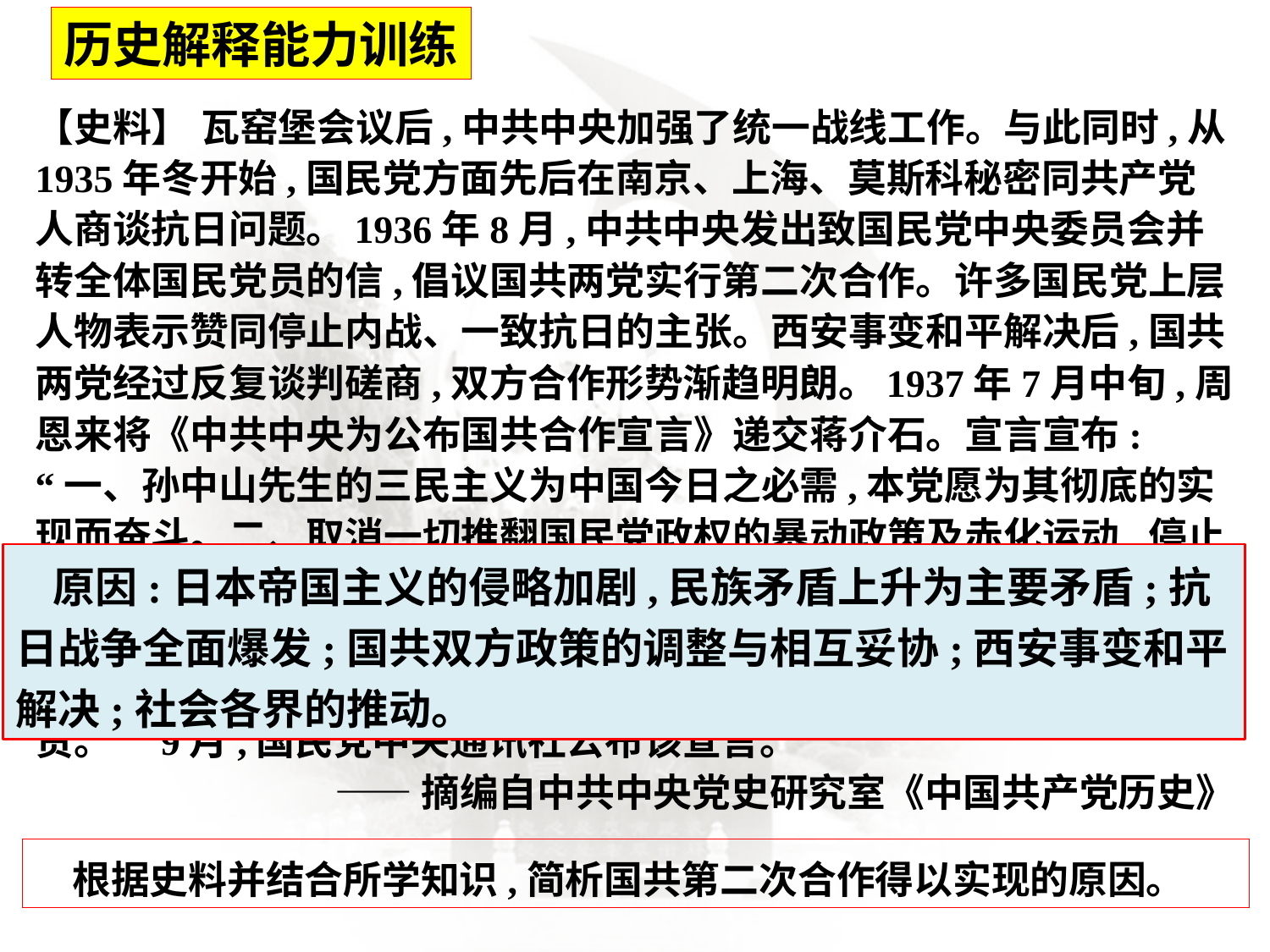

历史解释能力训练
【史料】 瓦窑堡会议后,中共中央加强了统一战线工作。与此同时,从1935年冬开始,国民党方面先后在南京、上海、莫斯科秘密同共产党人商谈抗日问题。1936年8月,中共中央发出致国民党中央委员会并转全体国民党员的信,倡议国共两党实行第二次合作。许多国民党上层人物表示赞同停止内战、一致抗日的主张。西安事变和平解决后,国共两党经过反复谈判磋商,双方合作形势渐趋明朗。1937年7月中旬,周恩来将《中共中央为公布国共合作宣言》递交蒋介石。宣言宣布:“一、孙中山先生的三民主义为中国今日之必需,本党愿为其彻底的实现而奋斗。二、取消一切推翻国民党政权的暴动政策及赤化运动,停止以暴力没收地主土地的政策。三、取消现在的苏维埃政府,实行民权政治,以期全国政权之统一。四、取消红军名义及番号,改编为国民革命军,受国民政府军事委员会之统辖,并待命出动,担任抗日前线之职责。”9月,国民党中央通讯社公布该宣言。
——摘编自中共中央党史研究室《中国共产党历史》
原因:日本帝国主义的侵略加剧,民族矛盾上升为主要矛盾;抗日战争全面爆发;国共双方政策的调整与相互妥协;西安事变和平解决;社会各界的推动。
根据史料并结合所学知识,简析国共第二次合作得以实现的原因。